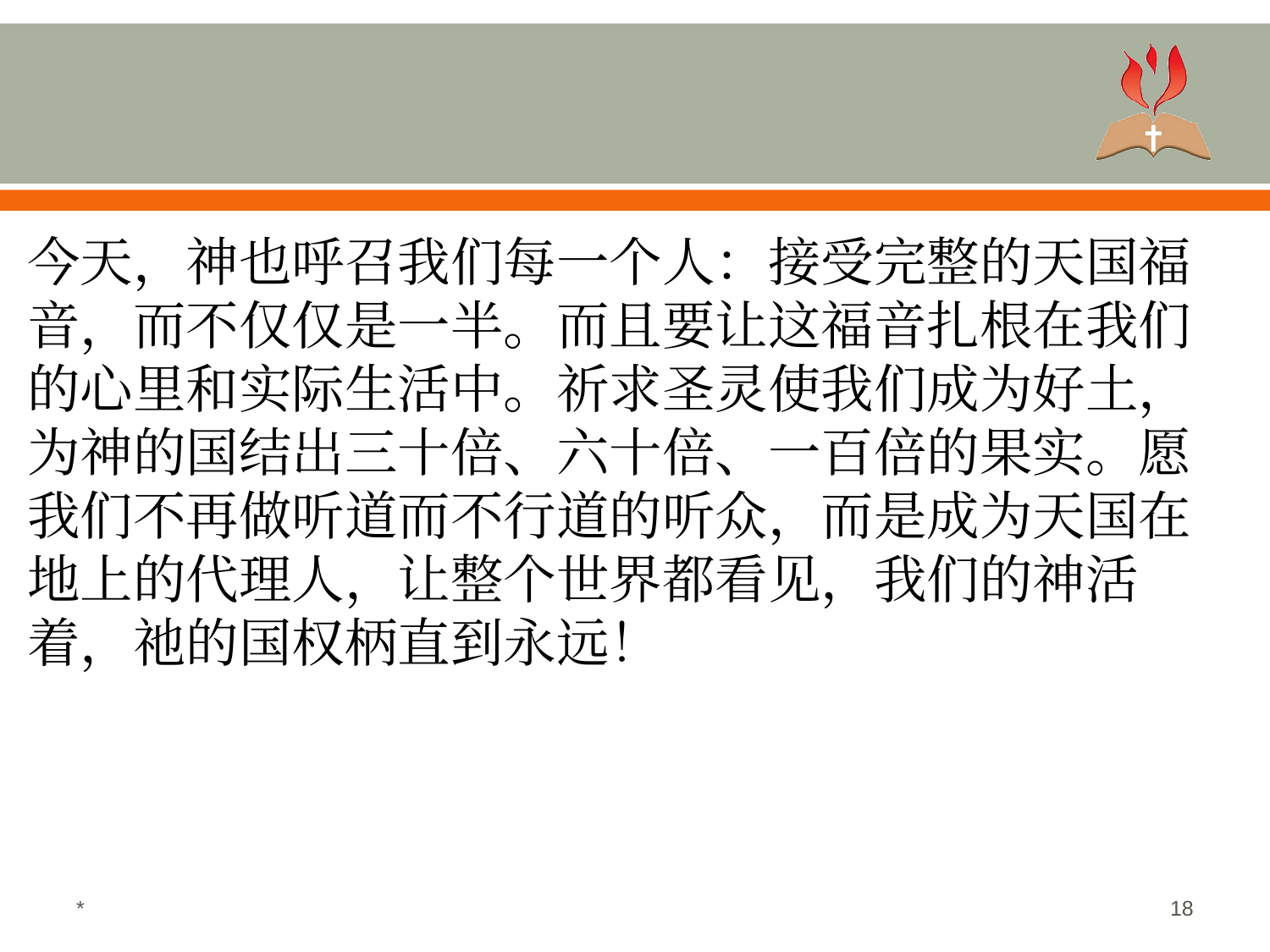

#
今天，神也呼召我们每一个人：接受完整的天国福音，而不仅仅是一半。而且要让这福音扎根在我们的心里和实际生活中。祈求圣灵使我们成为好土，为神的国结出三十倍、六十倍、一百倍的果实。愿我们不再做听道而不行道的听众，而是成为天国在地上的代理人，让整个世界都看见，我们的神活着，祂的国权柄直到永远！
*
18